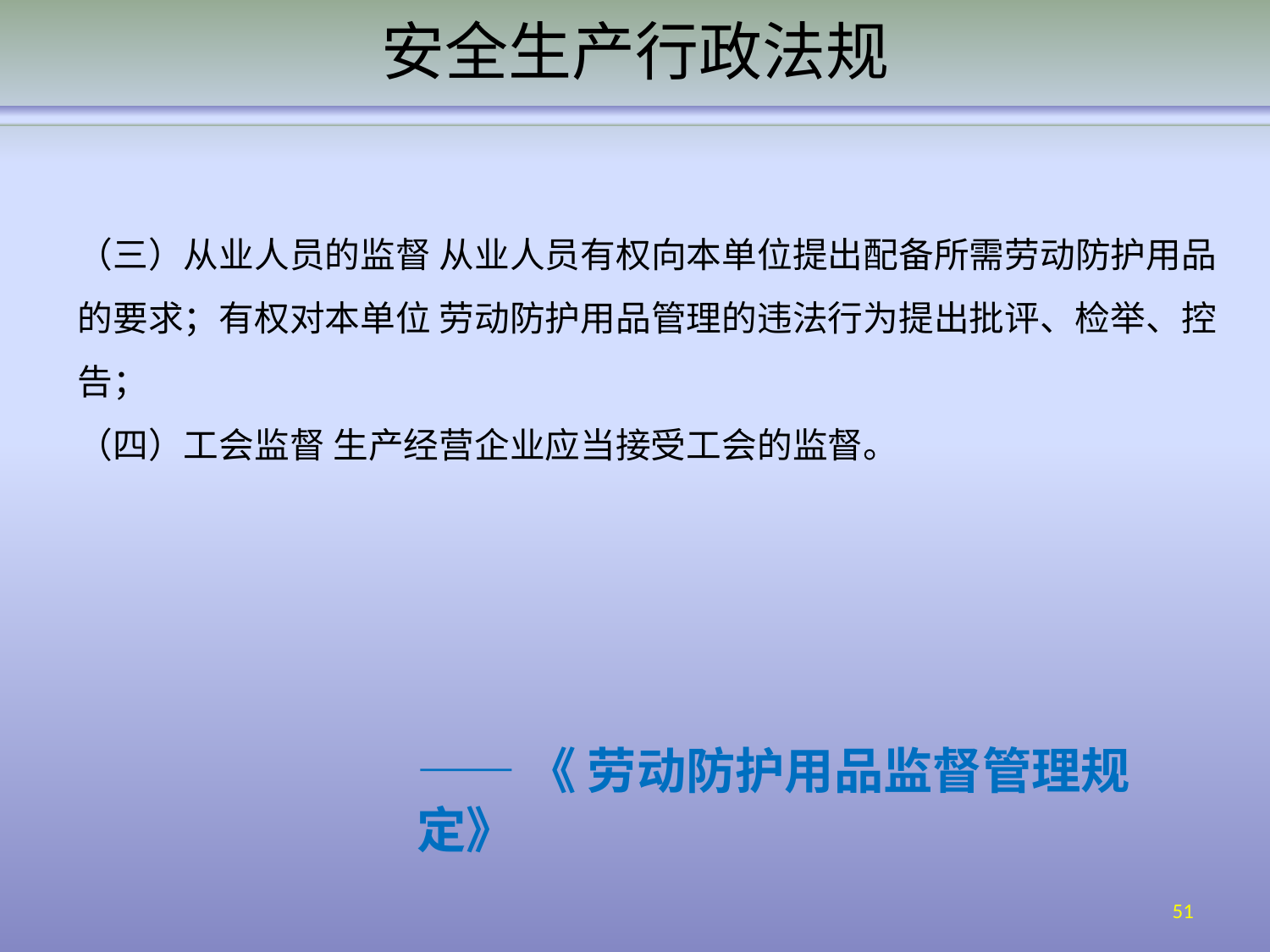

# 安全生产行政法规
（三）从业人员的监督 从业人员有权向本单位提出配备所需劳动防护用品的要求；有权对本单位 劳动防护用品管理的违法行为提出批评、检举、控告；
（四）工会监督 生产经营企业应当接受工会的监督。
——《 劳动防护用品监督管理规定》
51